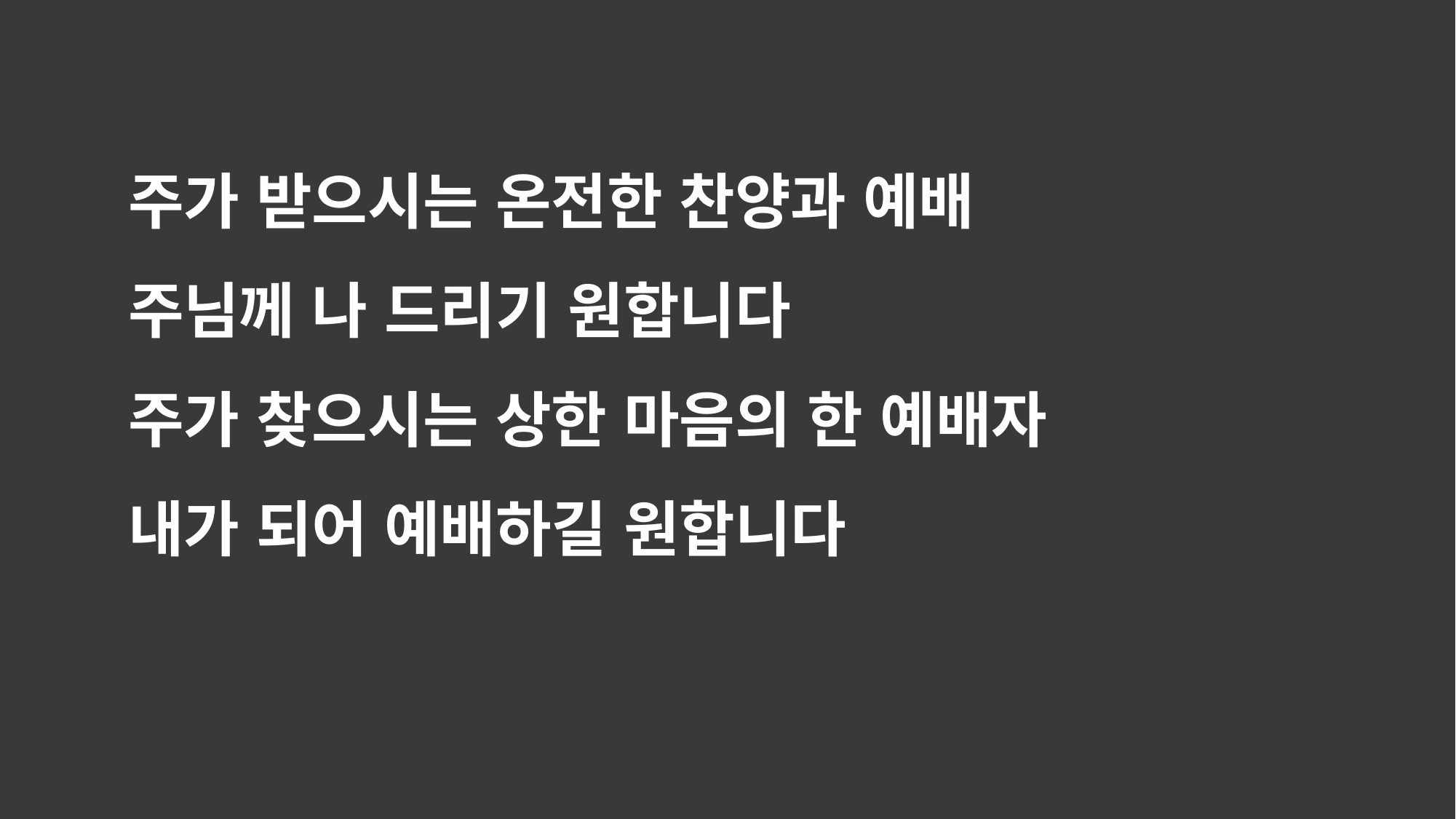

주가 받으시는 온전한 찬양과 예배
주님께 나 드리기 원합니다
주가 찾으시는 상한 마음의 한 예배자
내가 되어 예배하길 원합니다